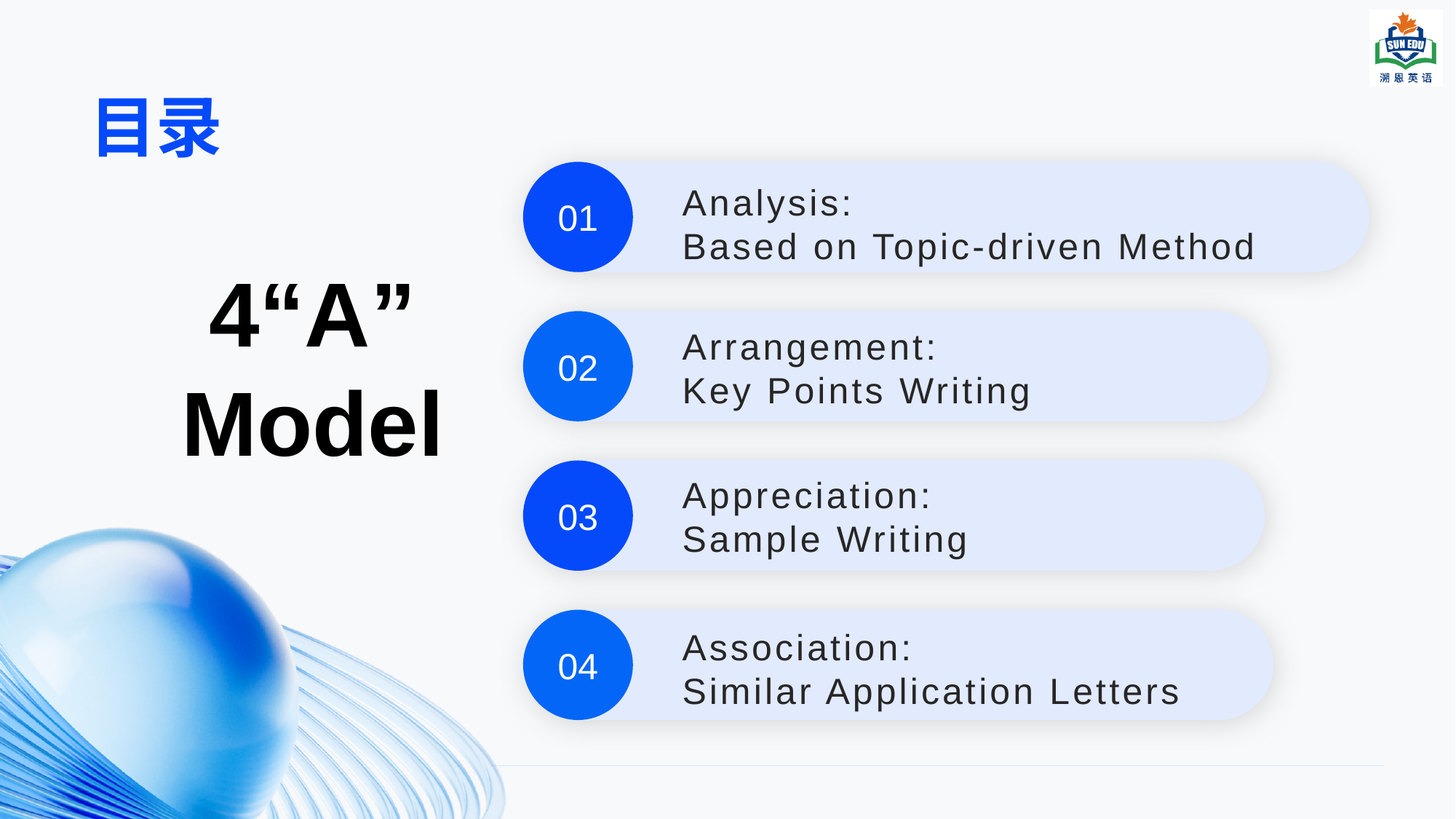

目录

01
Analysis:
Based on Topic-driven Method
4“A” Model

02
Arrangement:
Key Points Writing

03
Appreciation:
Sample Writing

04
Association:
Similar Application Letters